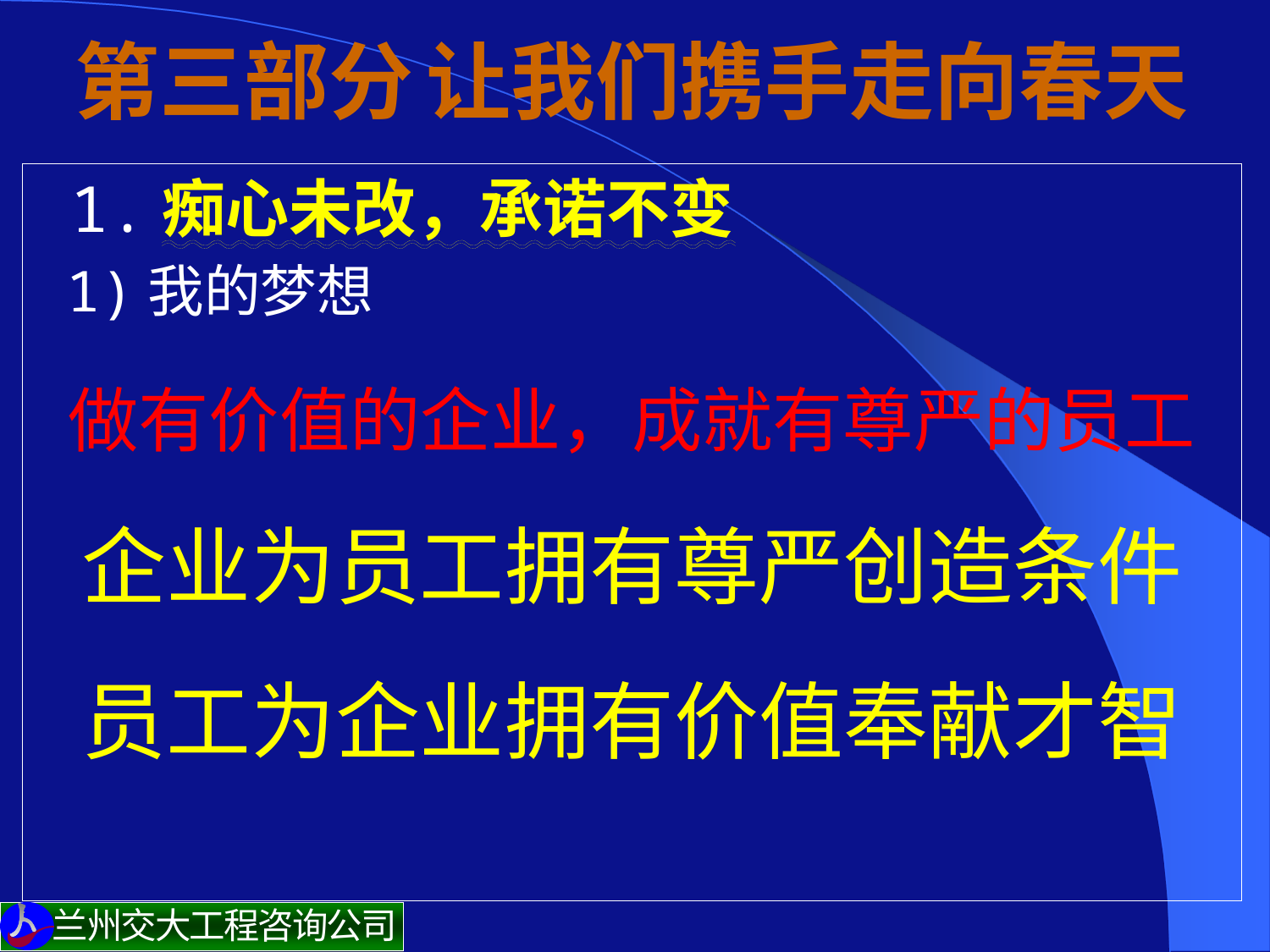

# 第三部分 让我们携手走向春天
 1.痴心未改，承诺不变
 1)我的梦想
做有价值的企业，成就有尊严的员工
企业为员工拥有尊严创造条件
员工为企业拥有价值奉献才智